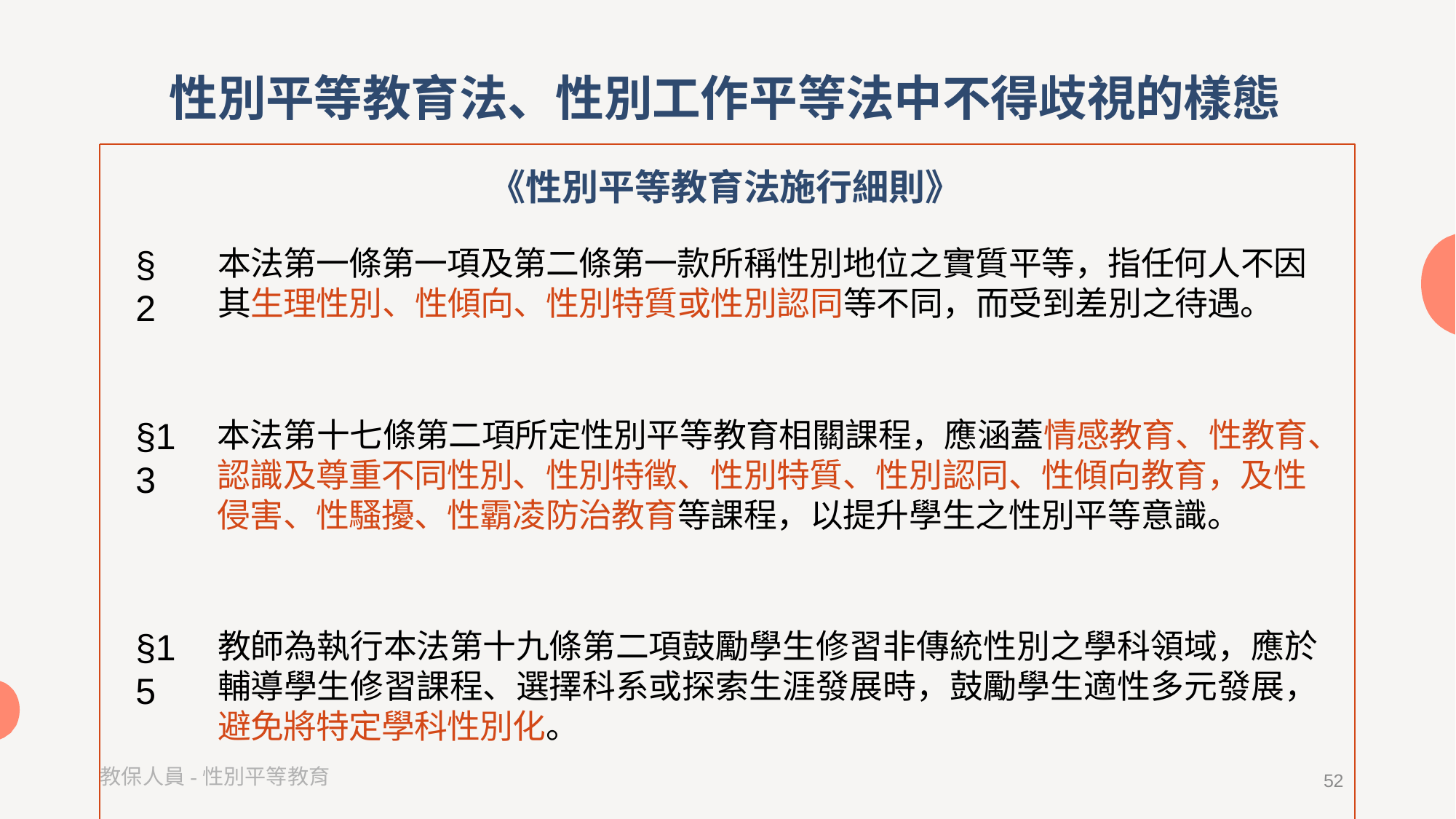

# 性別平等教育法、性別工作平等法中不得歧視的樣態

《性別平等教育法施行細則》
本法第一條第一項及第二條第一款所稱性別地位之實質平等，指任何人不因其生理性別、性傾向、性別特質或性別認同等不同，而受到差別之待遇。

§2
§13
本法第十七條第二項所定性別平等教育相關課程，應涵蓋情感教育、性教育、認識及尊重不同性別、性別特徵、性別特質、性別認同、性傾向教育，及性 侵害、性騷擾、性霸凌防治教育等課程，以提升學生之性別平等意識。
§15
教師為執行本法第十九條第二項鼓勵學生修習非傳統性別之學科領域，應於輔導學生修習課程、選擇科系或探索生涯發展時，鼓勵學生適性多元發展，避免將特定學科性別化。

教保人員-性別平等教育
52